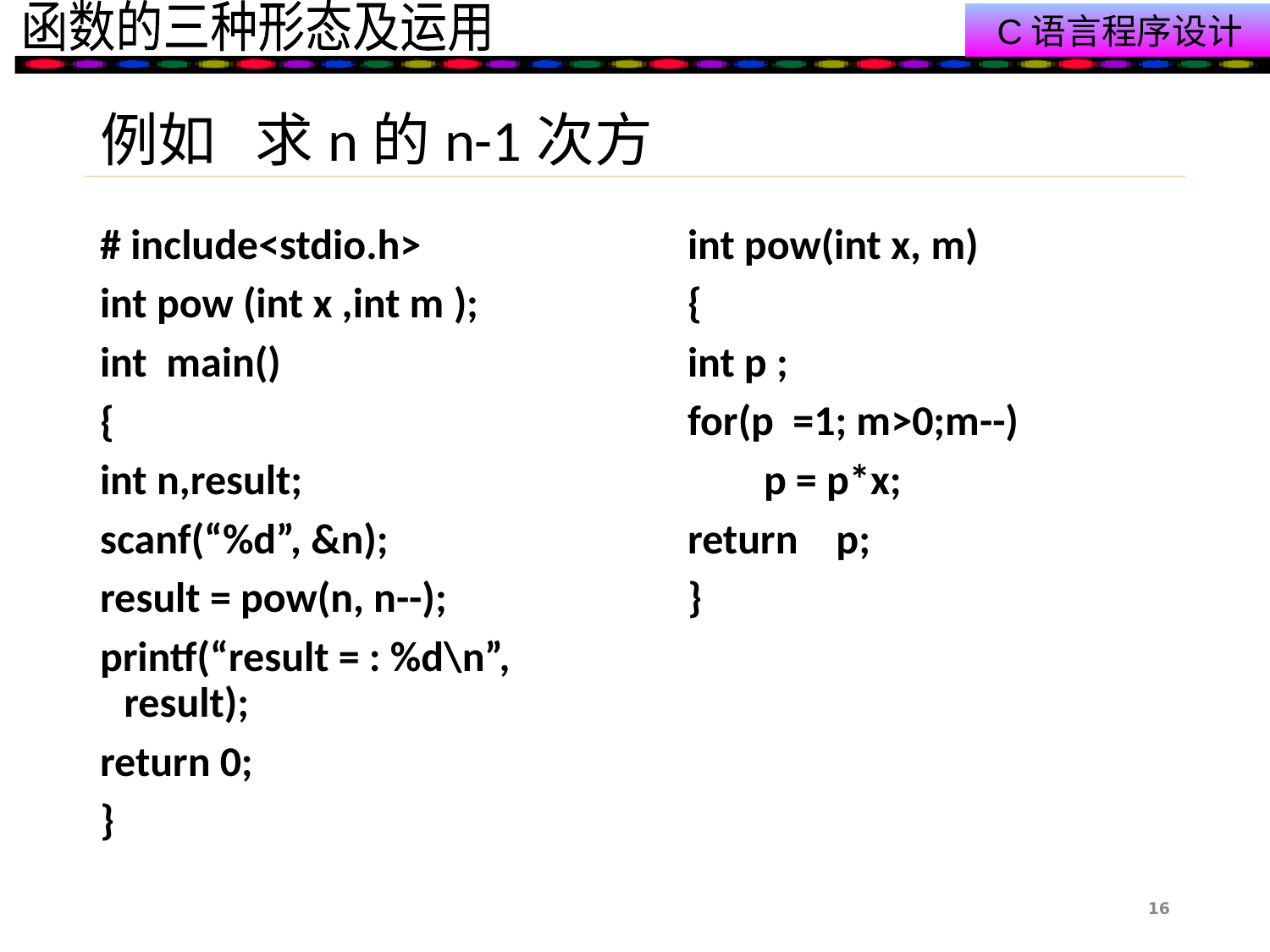

# 例如   求n的n-1次方
# include<stdio.h>
int pow (int x ,int m );
int  main()
{
int n,result;
scanf(“%d”, &n);
result = pow(n, n--);
printf(“result = : %d\n”, result);
return 0;
}
int pow(int x, m)
{
int p ;
for(p  =1; m>0;m--)
        p = p*x;
return    p;
}

16